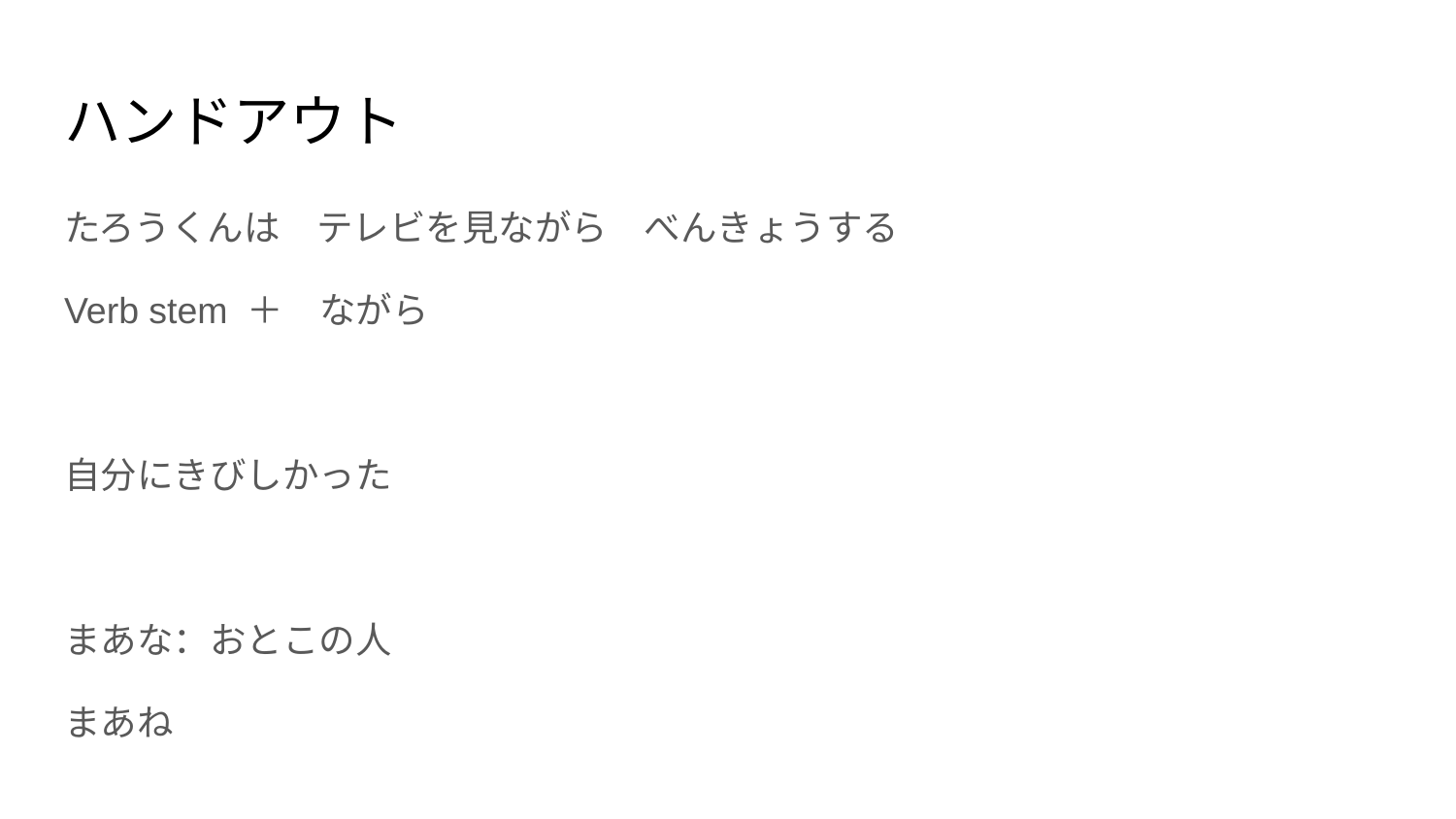

# ハンドアウト
たろうくんは　テレビを見ながら　べんきょうする
Verb stem ＋　ながら

自分にきびしかった

まあな：おとこの人
まあね